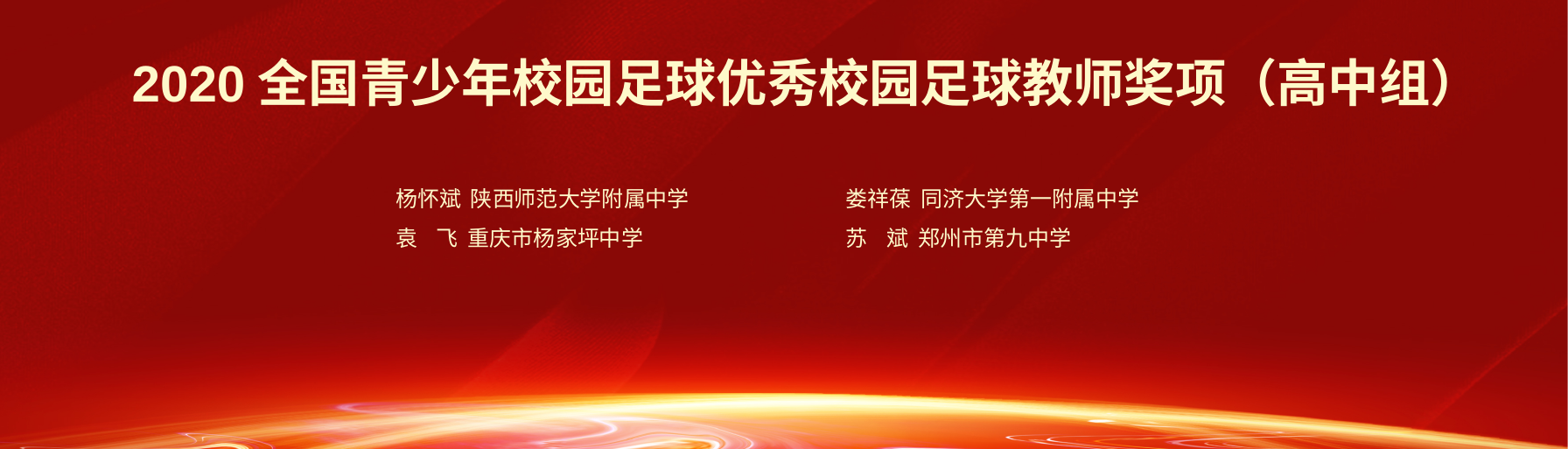

2020全国青少年校园足球优秀校园足球教师奖项（高中组）
杨怀斌  陕西师范大学附属中学
袁    飞  重庆市杨家坪中学
娄祥葆  同济大学第一附属中学
苏    斌  郑州市第九中学